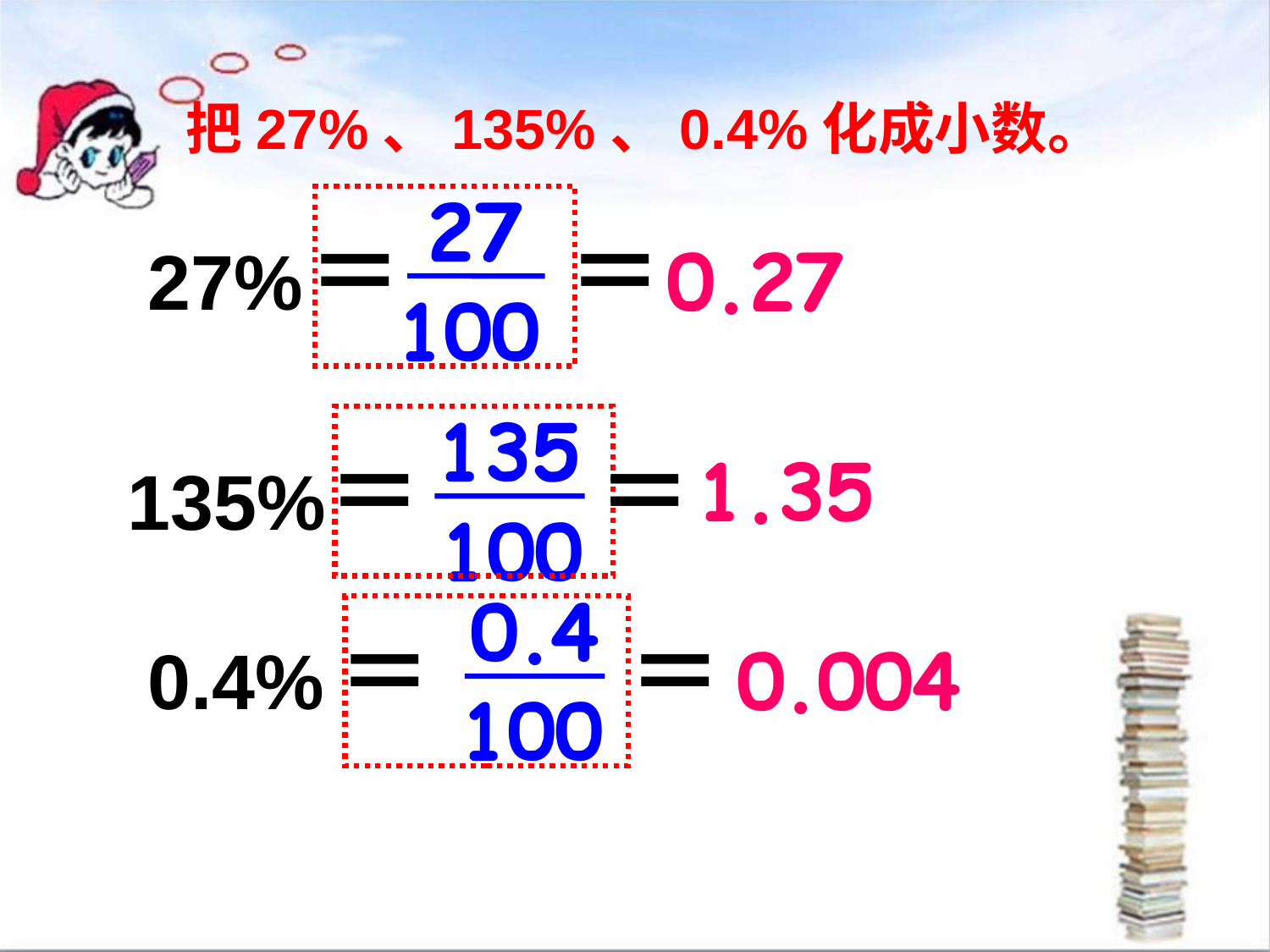

把27%、135%、0.4%化成小数。
27

100

＝
＝
27%
0.27
135
 100

＝
＝
1.35
135%
 0.4
 100

＝
＝
0.4%
0.004